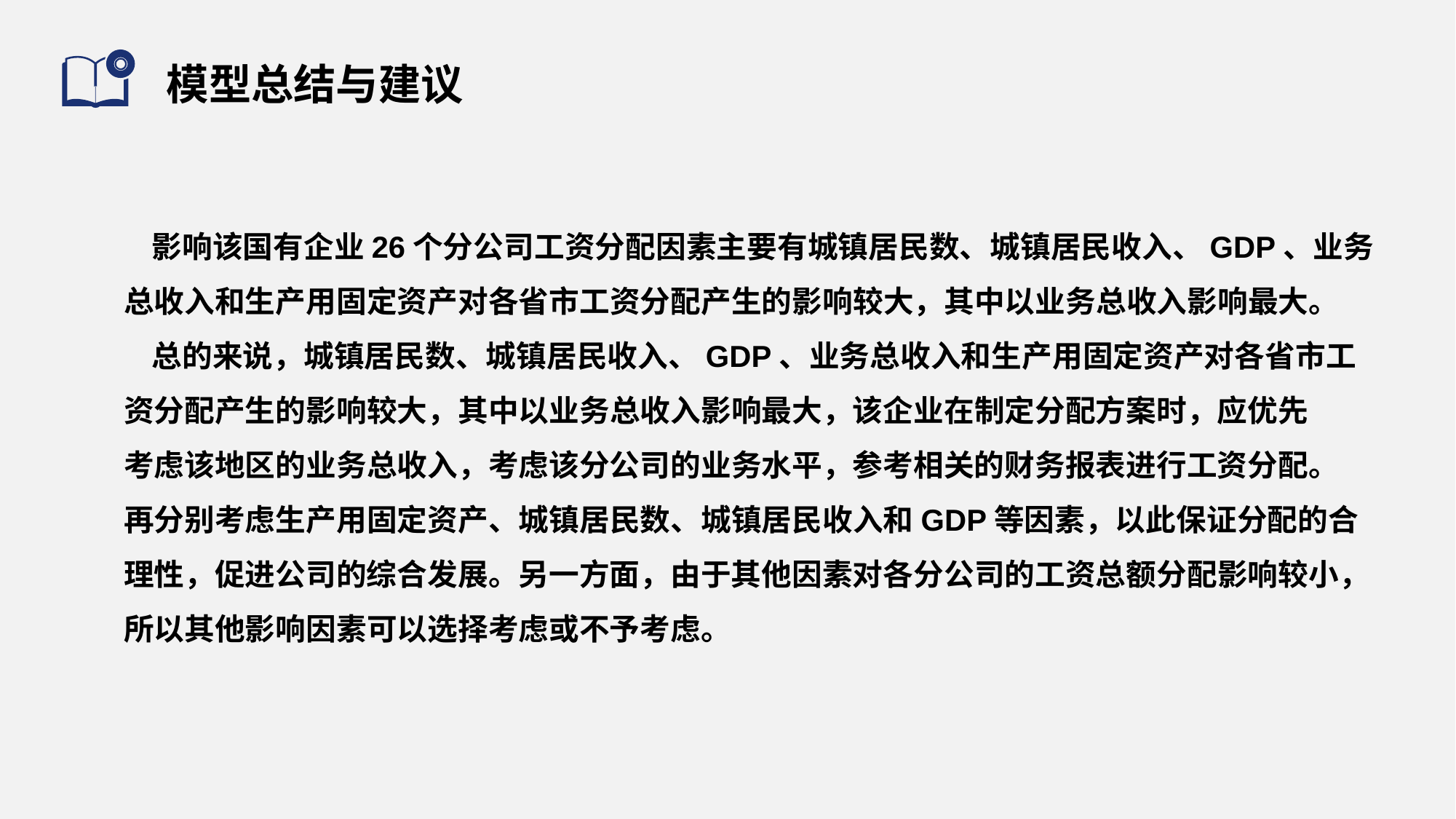

# 模型总结与建议
   影响该国有企业26个分公司工资分配因素主要有城镇居民数、城镇居民收入、GDP、业务
总收入和生产用固定资产对各省市工资分配产生的影响较大，其中以业务总收入影响最大。
   总的来说，城镇居民数、城镇居民收入、GDP、业务总收入和生产用固定资产对各省市工
资分配产生的影响较大，其中以业务总收入影响最大，该企业在制定分配方案时，应优先
考虑该地区的业务总收入，考虑该分公司的业务水平，参考相关的财务报表进行工资分配。
再分别考虑生产用固定资产、城镇居民数、城镇居民收入和GDP等因素，以此保证分配的合
理性，促进公司的综合发展。另一方面，由于其他因素对各分公司的工资总额分配影响较小，
所以其他影响因素可以选择考虑或不予考虑。